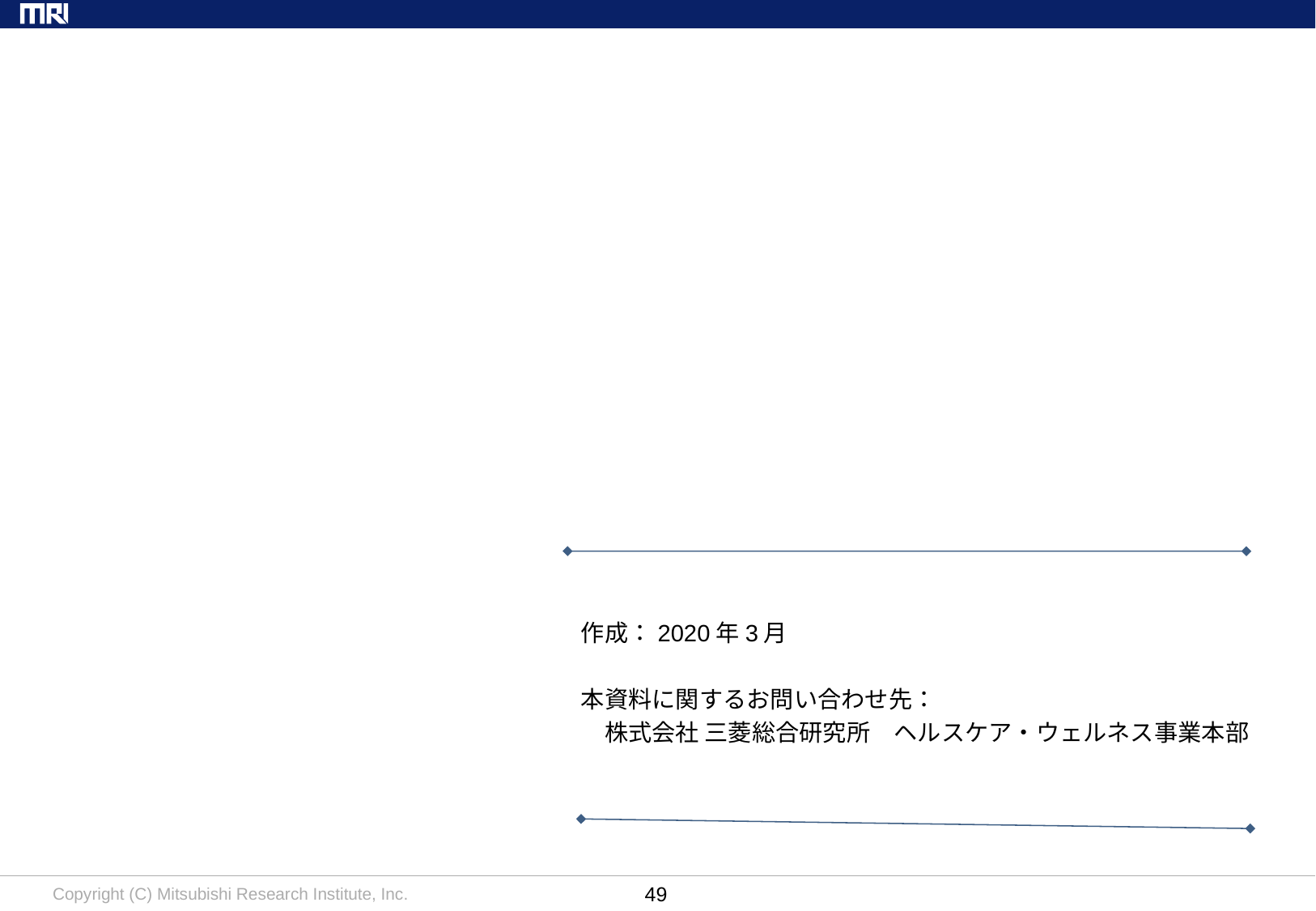

作成：2020年3月

本資料に関するお問い合わせ先：
　株式会社 三菱総合研究所　ヘルスケア・ウェルネス事業本部